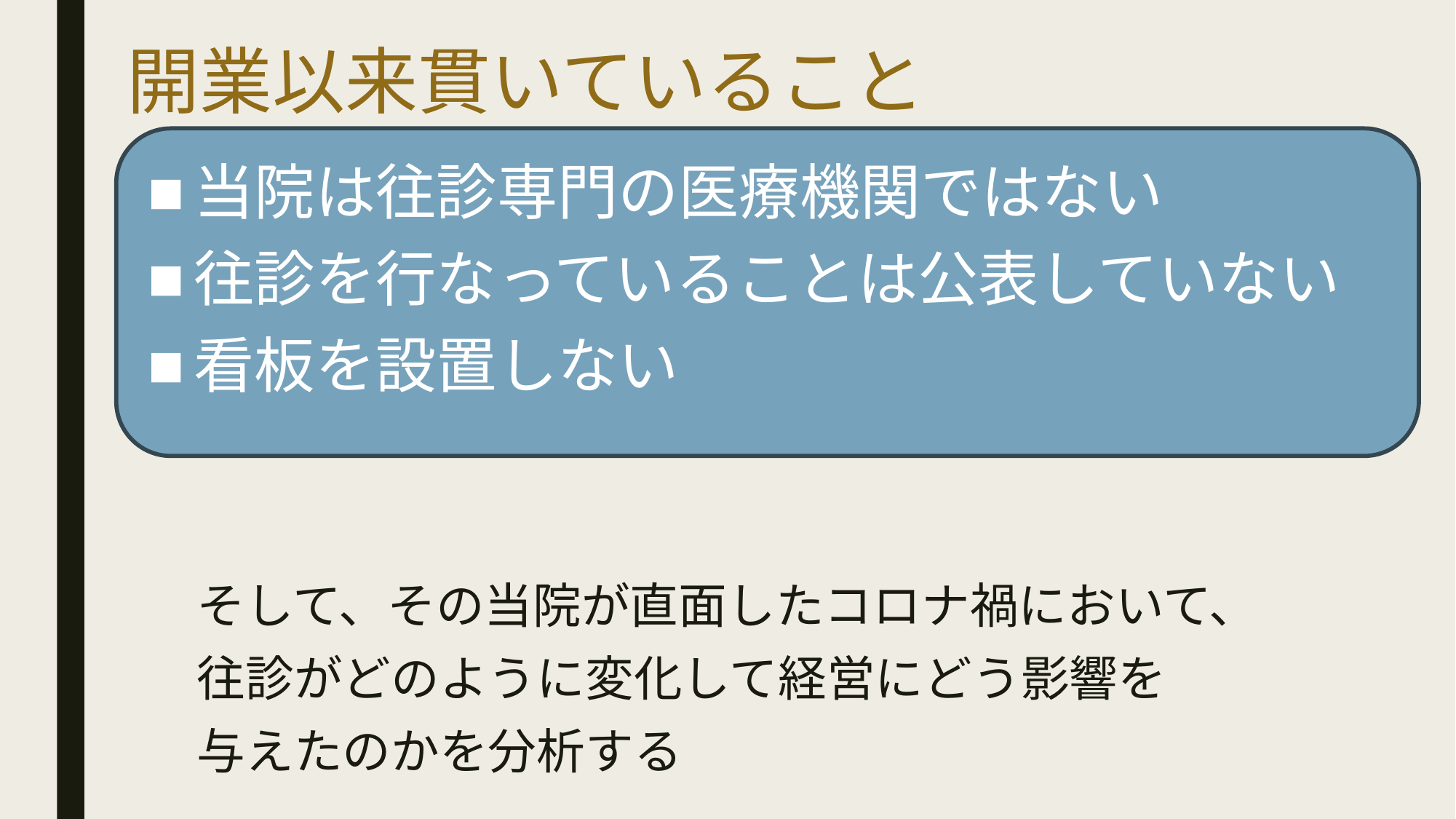

# 開業以来貫いていること

当院は往診専門の医療機関ではない
往診を行なっていることは公表していない
看板を設置しない

　そして、その当院が直面したコロナ禍において、
　往診がどのように変化して経営にどう影響を
　与えたのかを分析する